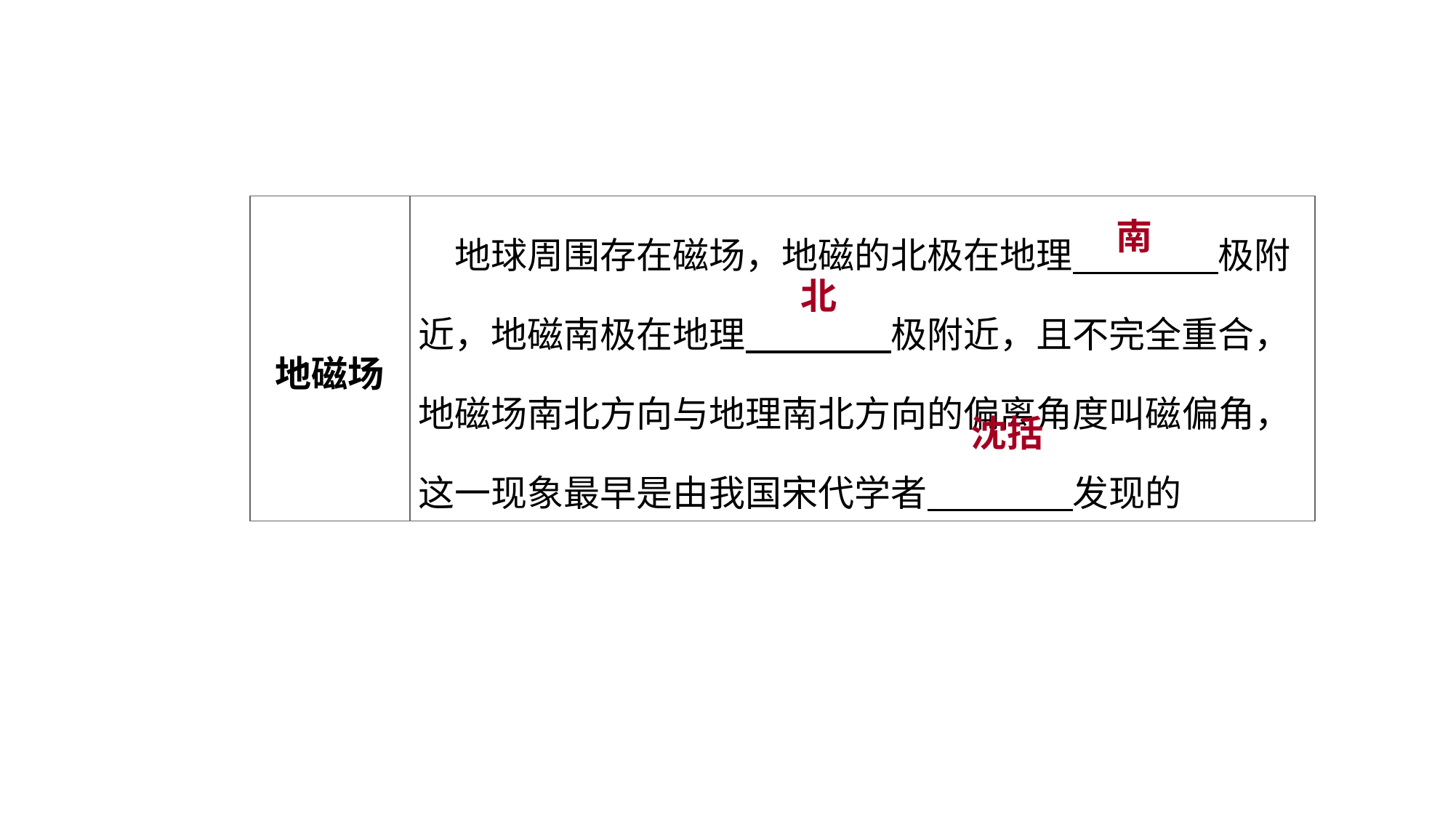

南
| 地磁场 | 地球周围存在磁场，地磁的北极在地理　　　　极附近，地磁南极在地理　　　　极附近，且不完全重合，地磁场南北方向与地理南北方向的偏离角度叫磁偏角，这一现象最早是由我国宋代学者　　　　发现的 |
| --- | --- |
教材梳理 夯实基础
北
沈括